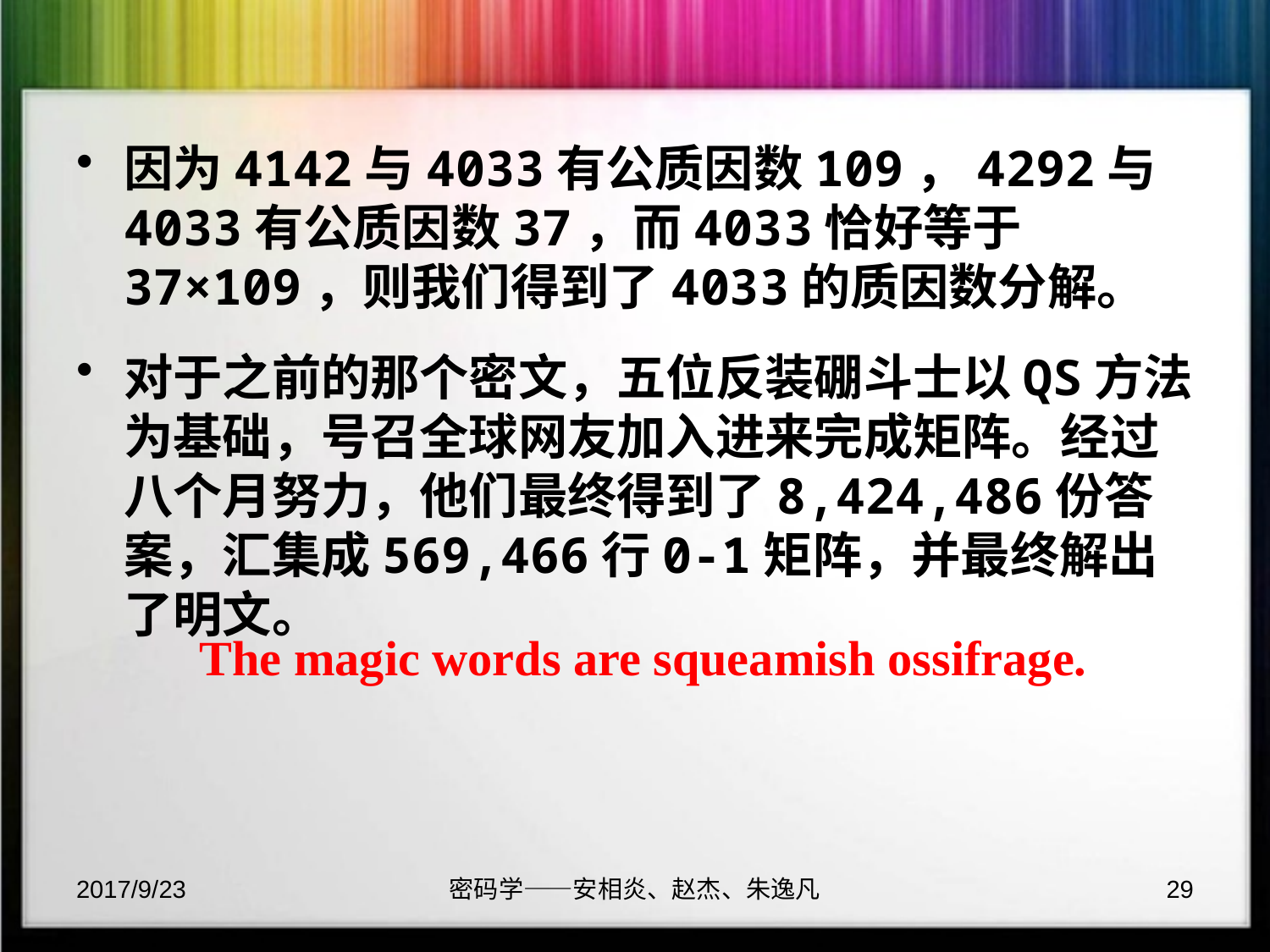

因为4142与4033有公质因数109，4292与4033有公质因数37，而4033恰好等于37×109，则我们得到了4033的质因数分解。
对于之前的那个密文，五位反装硼斗士以QS方法为基础，号召全球网友加入进来完成矩阵。经过八个月努力，他们最终得到了8,424,486份答案，汇集成569,466行0-1矩阵，并最终解出了明文。

The magic words are squeamish ossifrage.
2017/9/23
密码学——安相炎、赵杰、朱逸凡
29